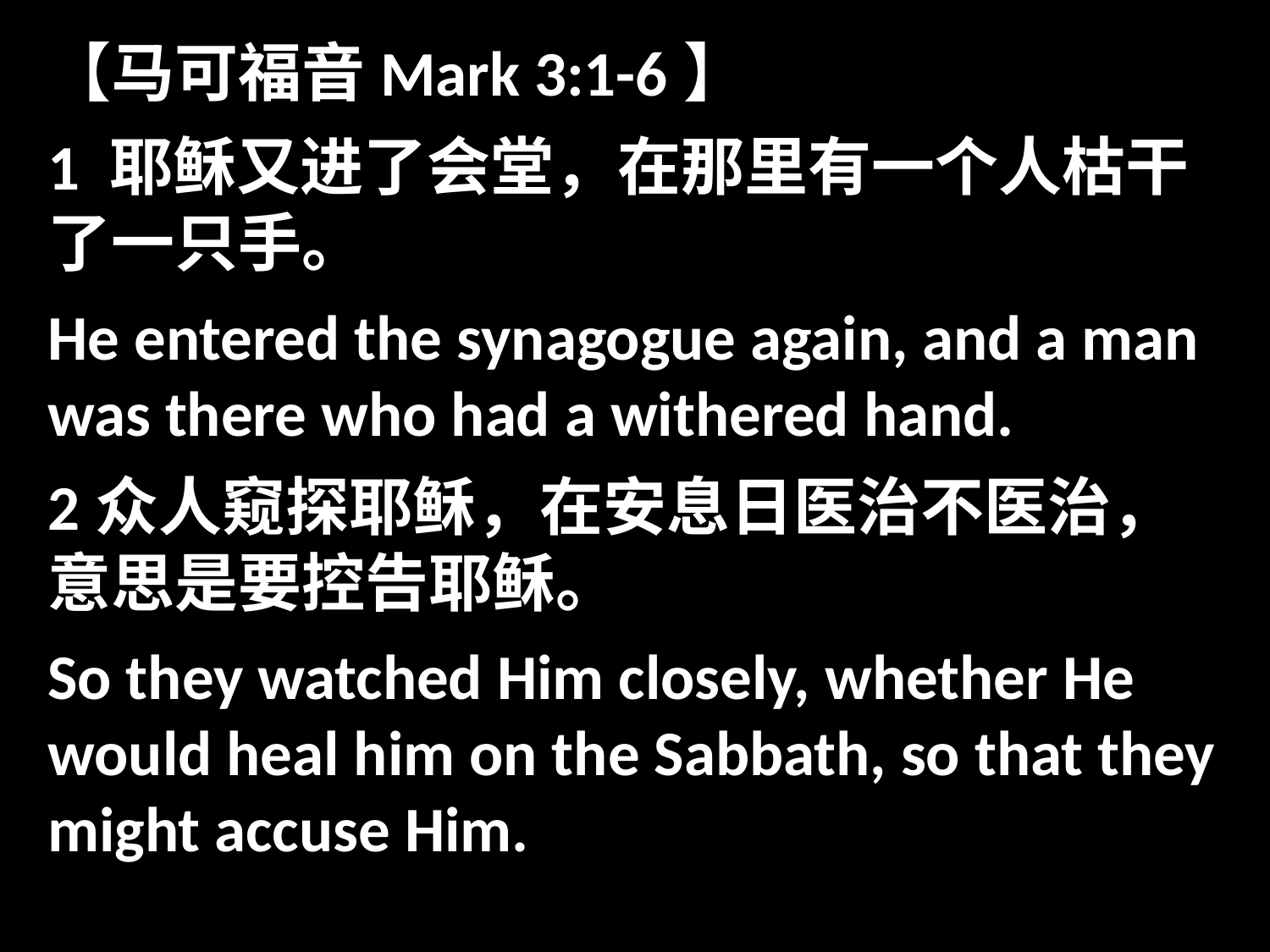

【马可福音Mark 3:1-6】
1 耶稣又进了会堂，在那里有一个人枯干了一只手。
He entered the synagogue again, and a man was there who had a withered hand.
2众人窥探耶稣，在安息日医治不医治，意思是要控告耶稣。
So they watched Him closely, whether He would heal him on the Sabbath, so that they might accuse Him.